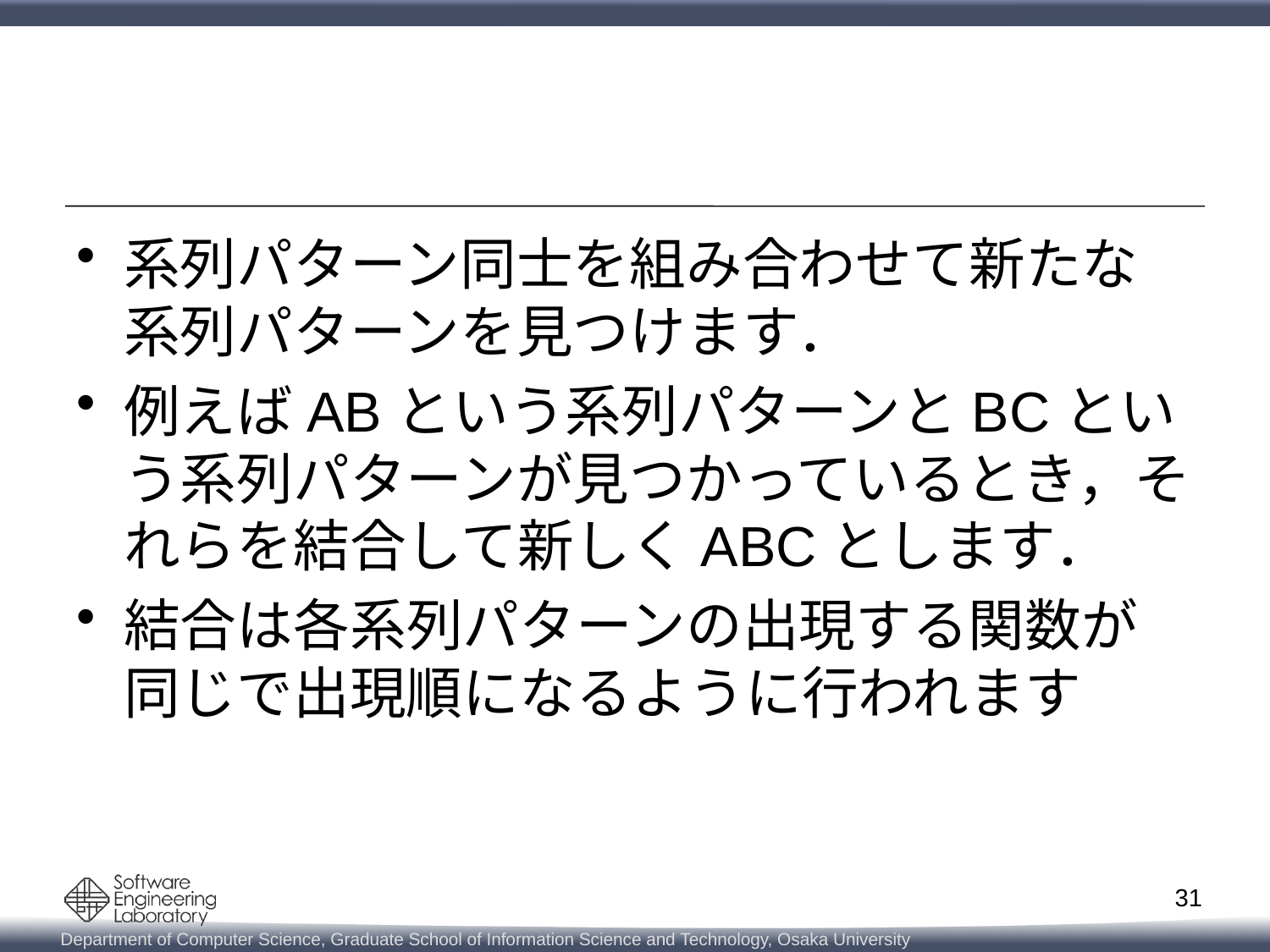

#
系列パターン同士を組み合わせて新たな系列パターンを見つけます．
例えばABという系列パターンとBCという系列パターンが見つかっているとき，それらを結合して新しくABCとします．
結合は各系列パターンの出現する関数が同じで出現順になるように行われます
31